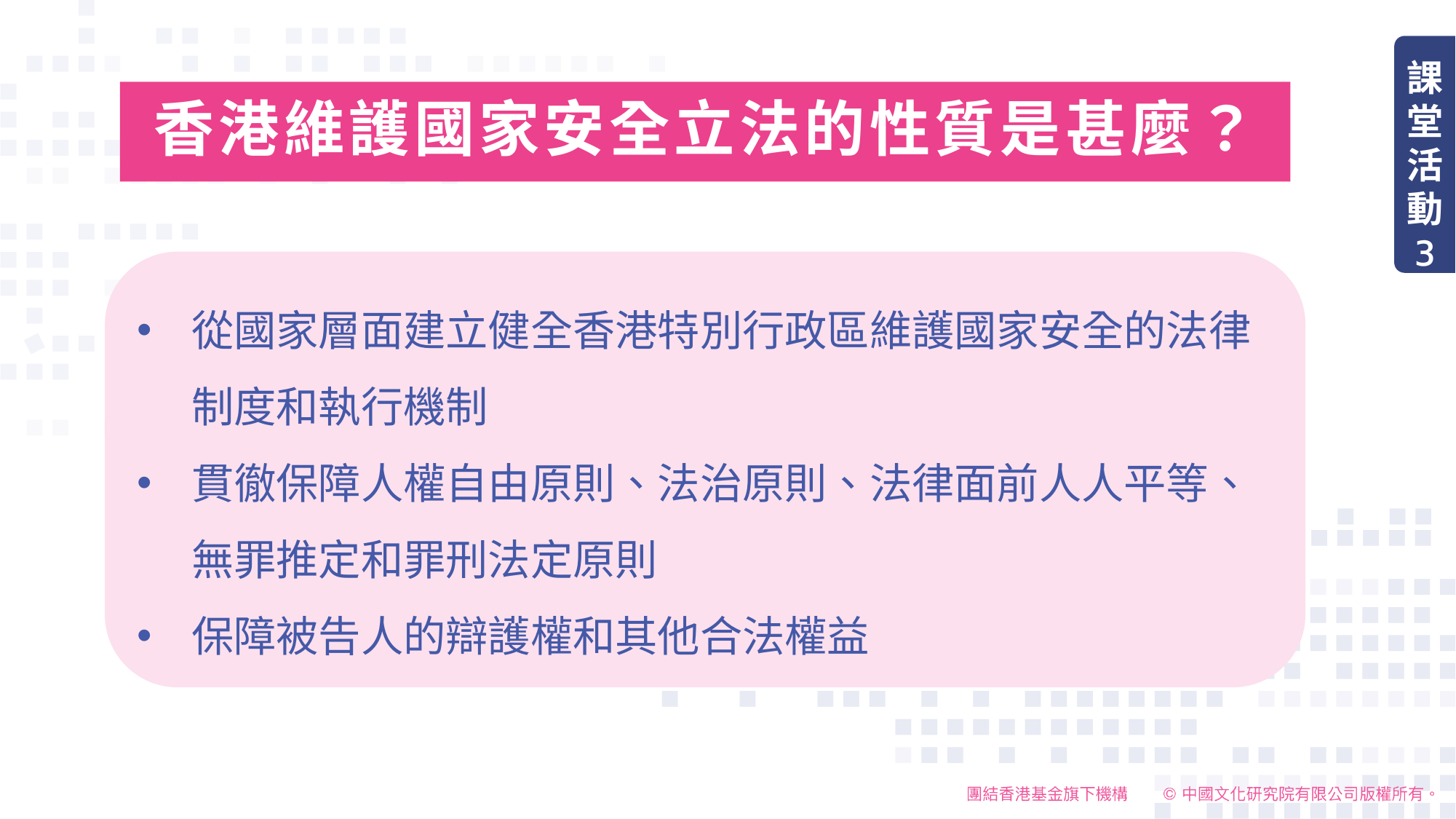

課堂活動
3

# 香港維護國家安全立法的性質是甚麼？
從國家層面建立健全香港特別行政區維護國家安全的法律制度和執行機制
貫徹保障人權自由原則、法治原則、法律面前人人平等、無罪推定和罪刑法定原則
保障被告人的辯護權和其他合法權益